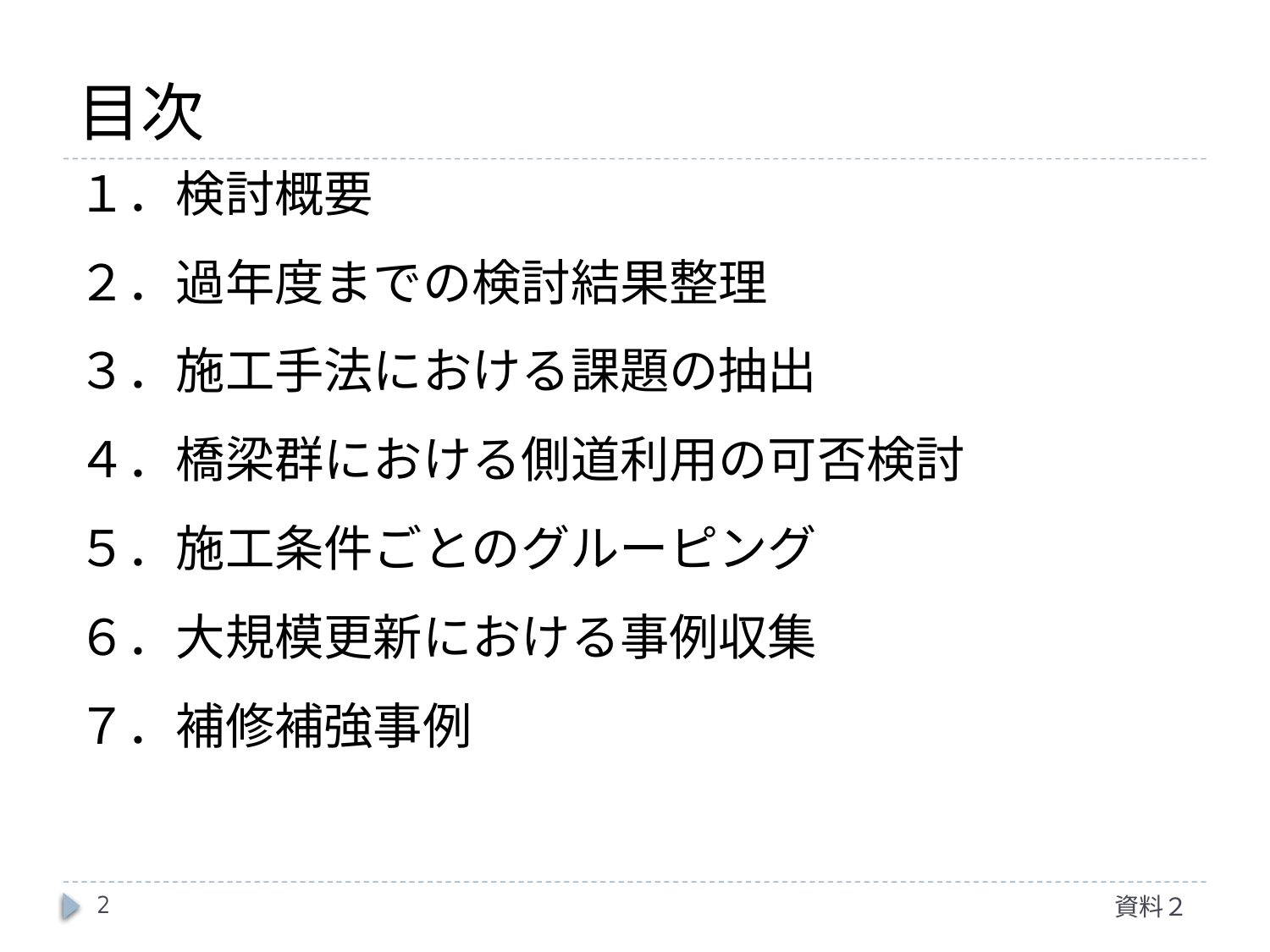

目次
１．検討概要

２．過年度までの検討結果整理

３．施工手法における課題の抽出

４．橋梁群における側道利用の可否検討

５．施工条件ごとのグルーピング

６．大規模更新における事例収集

７．補修補強事例

2
資料２